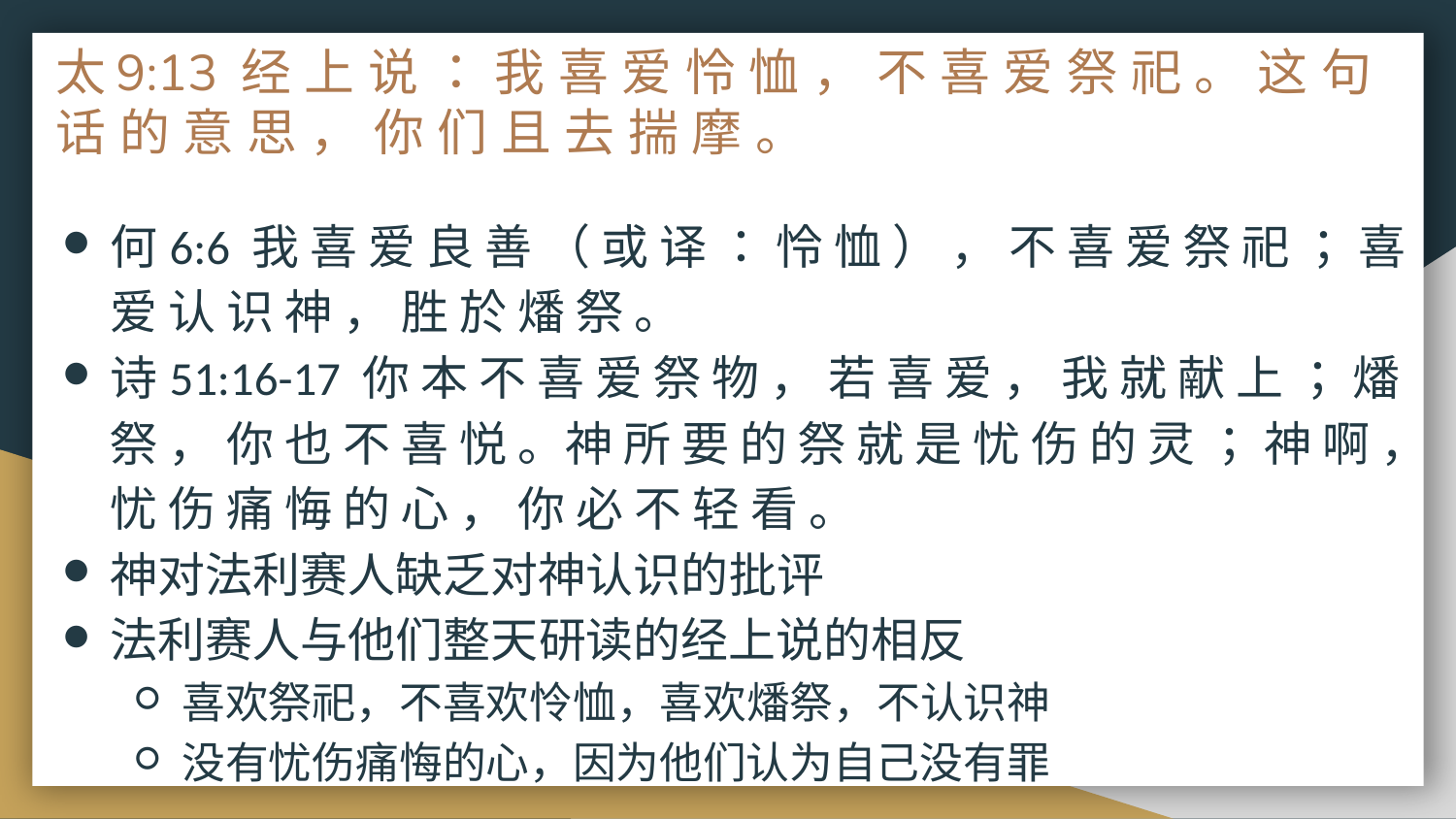

# 太9:13 经 上 说 ： 我 喜 爱 怜 恤 ， 不 喜 爱 祭 祀 。 这 句 话 的 意 思 ， 你 们 且 去 揣 摩 。
何6:6 我 喜 爱 良 善 （ 或 译 ： 怜 恤 ） ， 不 喜 爱 祭 祀 ； 喜 爱 认 识 神 ， 胜 於 燔 祭 。
诗51:16-17 你 本 不 喜 爱 祭 物 ， 若 喜 爱 ， 我 就 献 上 ； 燔 祭 ， 你 也 不 喜 悦 。神 所 要 的 祭 就 是 忧 伤 的 灵 ； 神 啊 ， 忧 伤 痛 悔 的 心 ， 你 必 不 轻 看 。
神对法利赛人缺乏对神认识的批评
法利赛人与他们整天研读的经上说的相反
喜欢祭祀，不喜欢怜恤，喜欢燔祭，不认识神
没有忧伤痛悔的心，因为他们认为自己没有罪